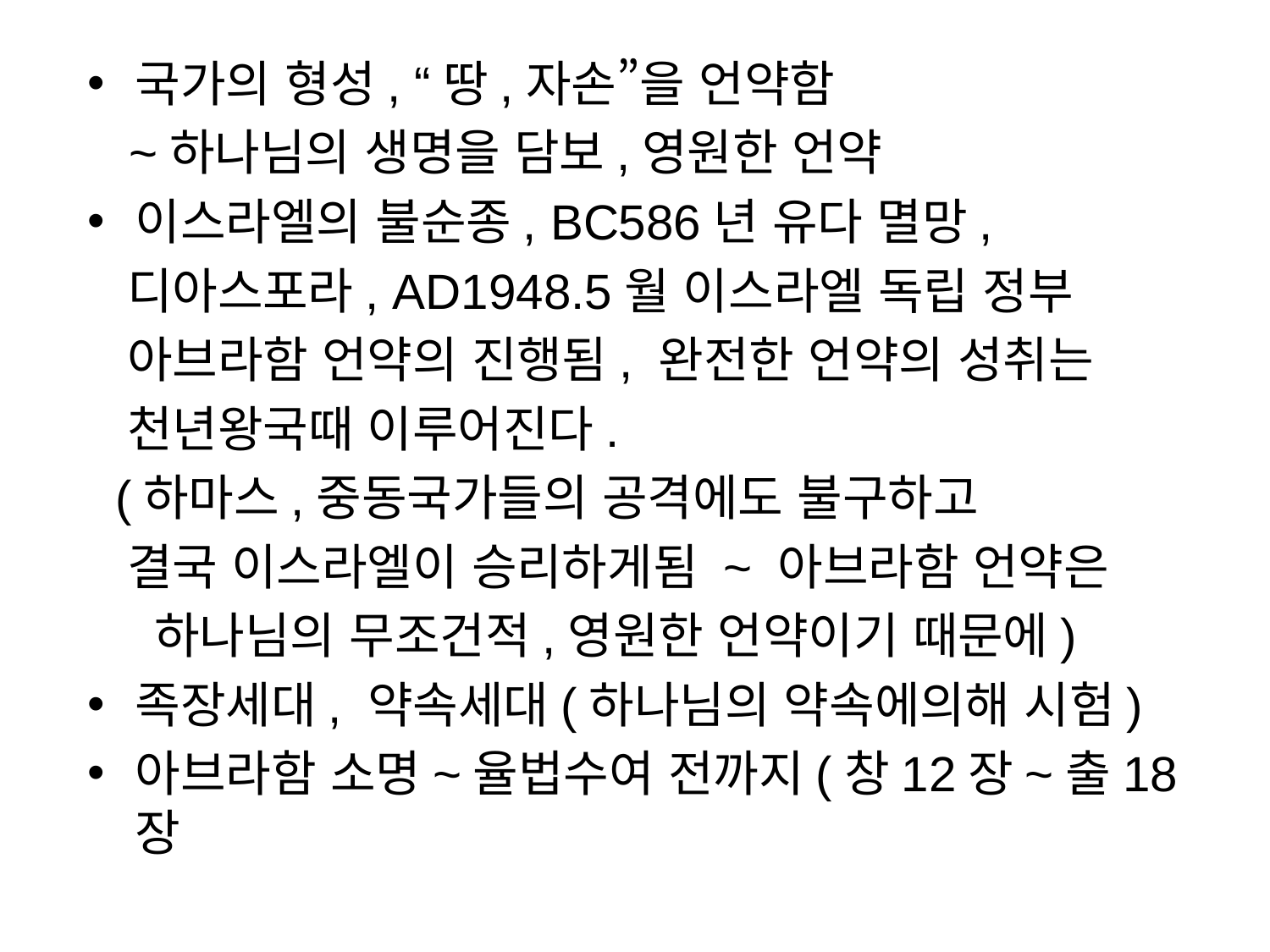

국가의 형성, “땅,자손”을 언약함
   ~하나님의 생명을 담보,영원한 언약
이스라엘의 불순종, BC586년 유다 멸망,
  디아스포라, AD1948.5월 이스라엘 독립 정부
  아브라함 언약의 진행됨, 완전한 언약의 성취는
  천년왕국때 이루어진다.
  (하마스,중동국가들의 공격에도 불구하고
  결국 이스라엘이 승리하게됨 ~ 아브라함 언약은
    하나님의 무조건적,영원한 언약이기 때문에)
족장세대, 약속세대(하나님의 약속에의해 시험)
아브라함 소명~율법수여 전까지(창12장~출18장